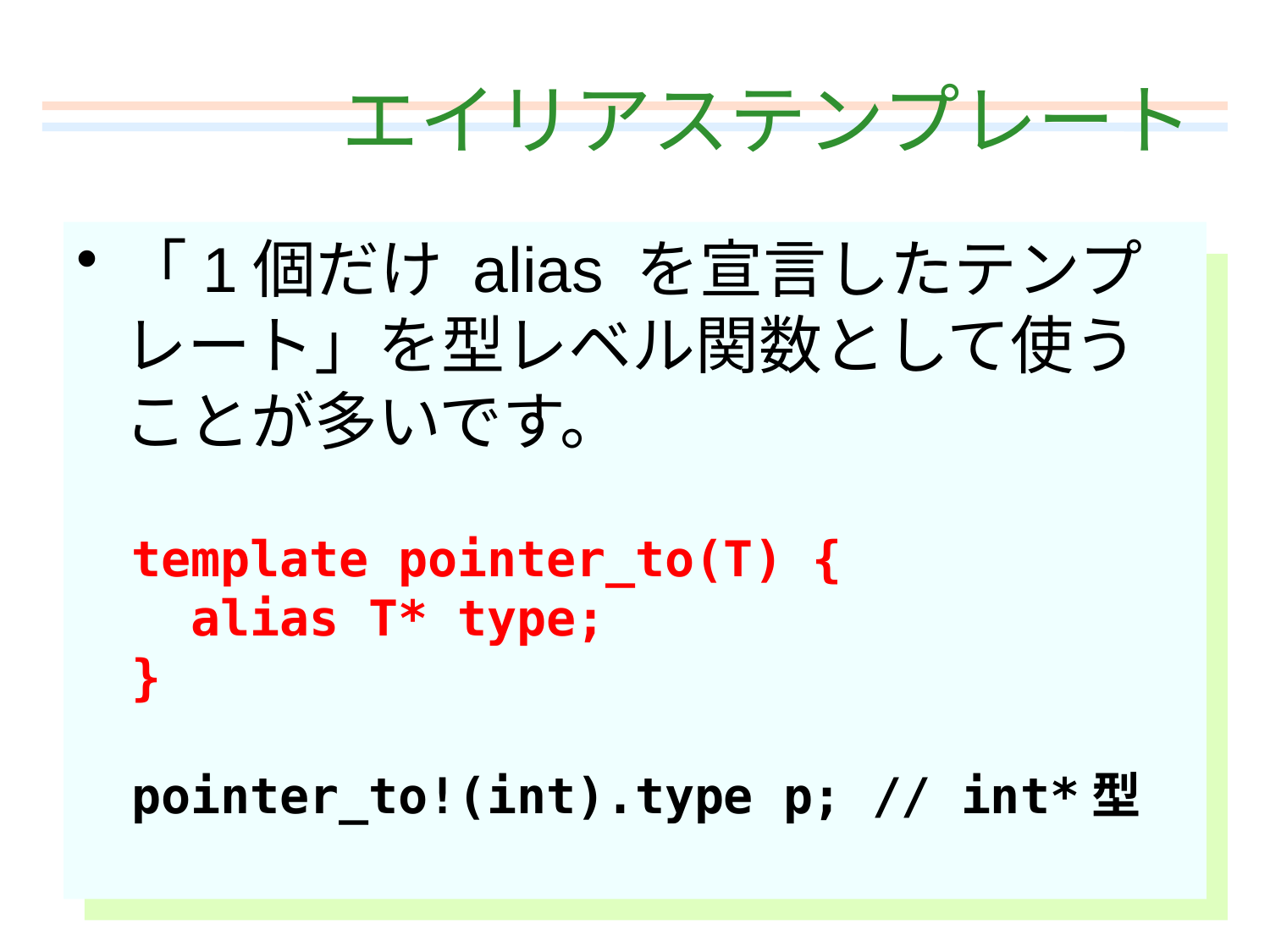

# エイリアステンプレート
「1個だけ alias を宣言したテンプレート」を型レベル関数として使うことが多いです。
template pointer_to(T) {
  alias T* type;
}

pointer_to!(int).type p; // int*型